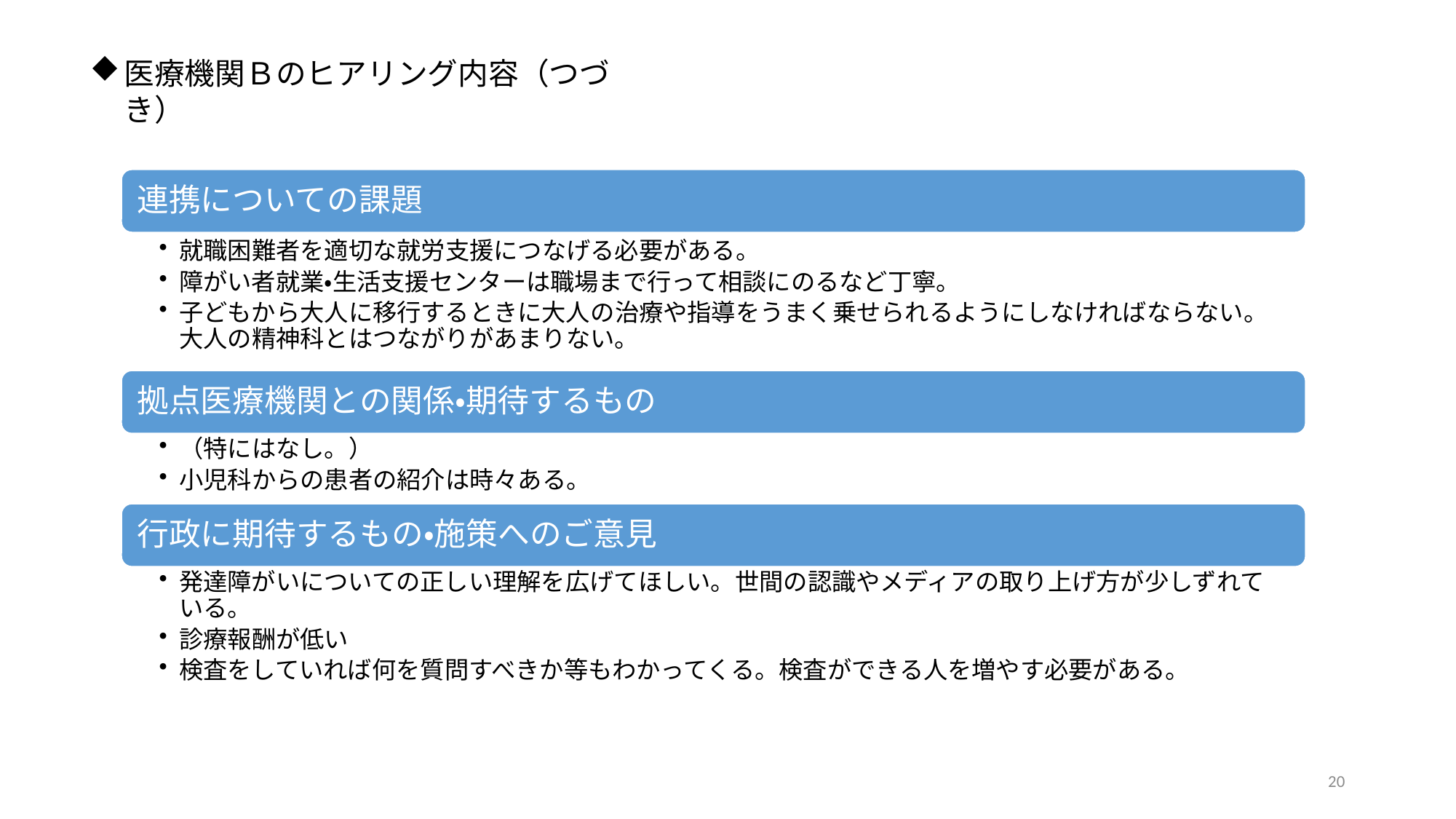

医療機関Ｂのヒアリング内容（つづき）
連携についての課題
就職困難者を適切な就労支援につなげる必要がある。
障がい者就業・生活支援センターは職場まで行って相談にのるなど丁寧。
子どもから大人に移行するときに大人の治療や指導をうまく乗せられるようにしなければならない。大人の精神科とはつながりがあまりない。
拠点医療機関との関係・期待するもの
（特にはなし。）
小児科からの患者の紹介は時々ある。
行政に期待するもの・施策へのご意見
発達障がいについての正しい理解を広げてほしい。世間の認識やメディアの取り上げ方が少しずれている。
診療報酬が低い
検査をしていれば何を質問すべきか等もわかってくる。検査ができる人を増やす必要がある。
20